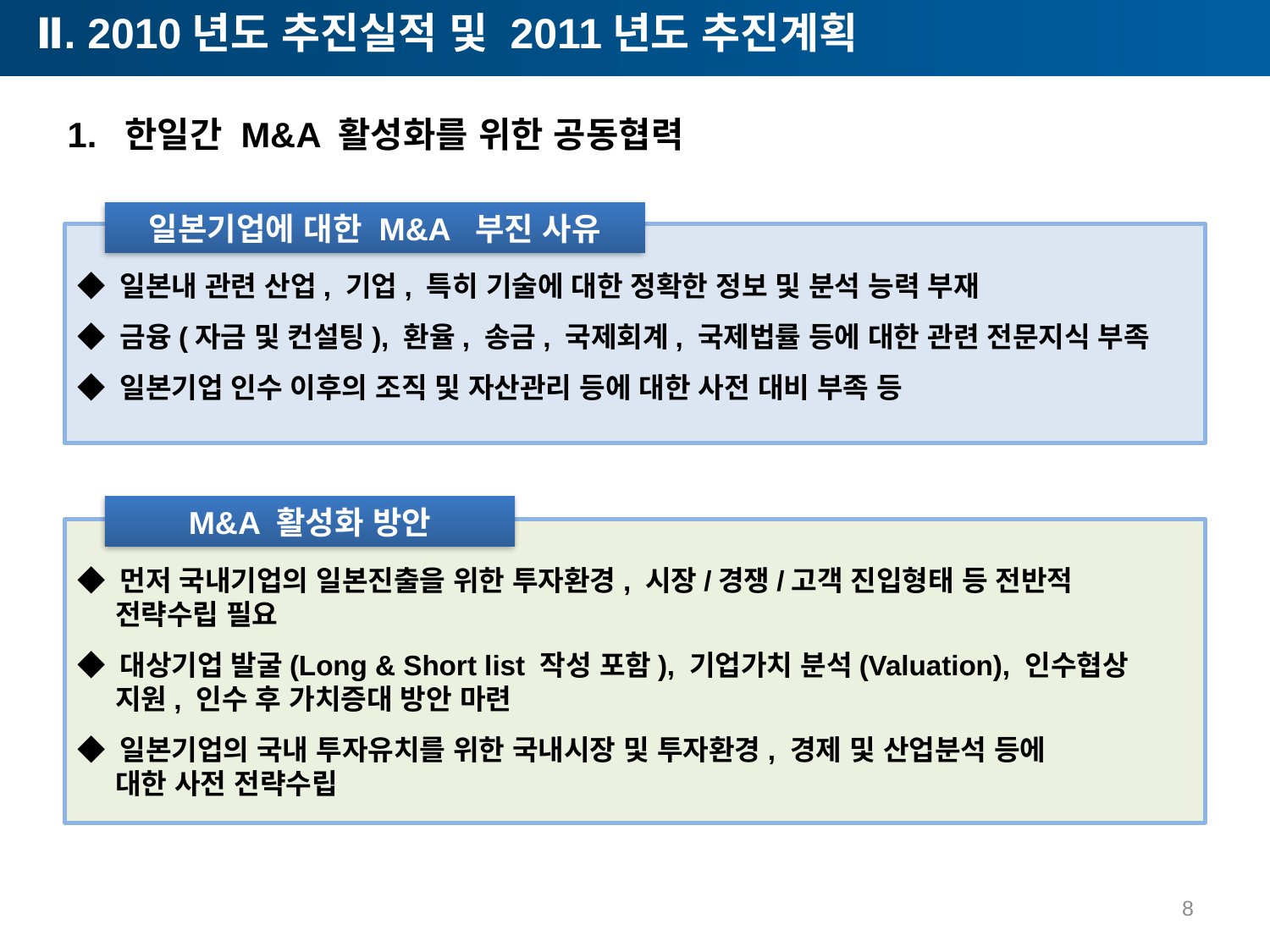

Ⅱ. 2010년도 추진실적 및 2011년도 추진계획
1.  한일간 M&A 활성화를 위한 공동협력
일본기업에 대한 M&A  부진 사유

◆ 일본내 관련 산업, 기업, 특히 기술에 대한 정확한 정보 및 분석 능력 부재

◆ 금융(자금 및 컨설팅), 환율, 송금, 국제회계, 국제법률 등에 대한 관련 전문지식 부족

◆ 일본기업 인수 이후의 조직 및 자산관리 등에 대한 사전 대비 부족 등

M&A 활성화 방안

◆ 먼저 국내기업의 일본진출을 위한 투자환경, 시장/경쟁/고객 진입형태 등 전반적
    전략수립 필요

◆ 대상기업 발굴(Long & Short list 작성 포함), 기업가치 분석(Valuation), 인수협상
    지원, 인수 후 가치증대 방안 마련

◆ 일본기업의 국내 투자유치를 위한 국내시장 및 투자환경, 경제 및 산업분석 등에
    대한 사전 전략수립

8